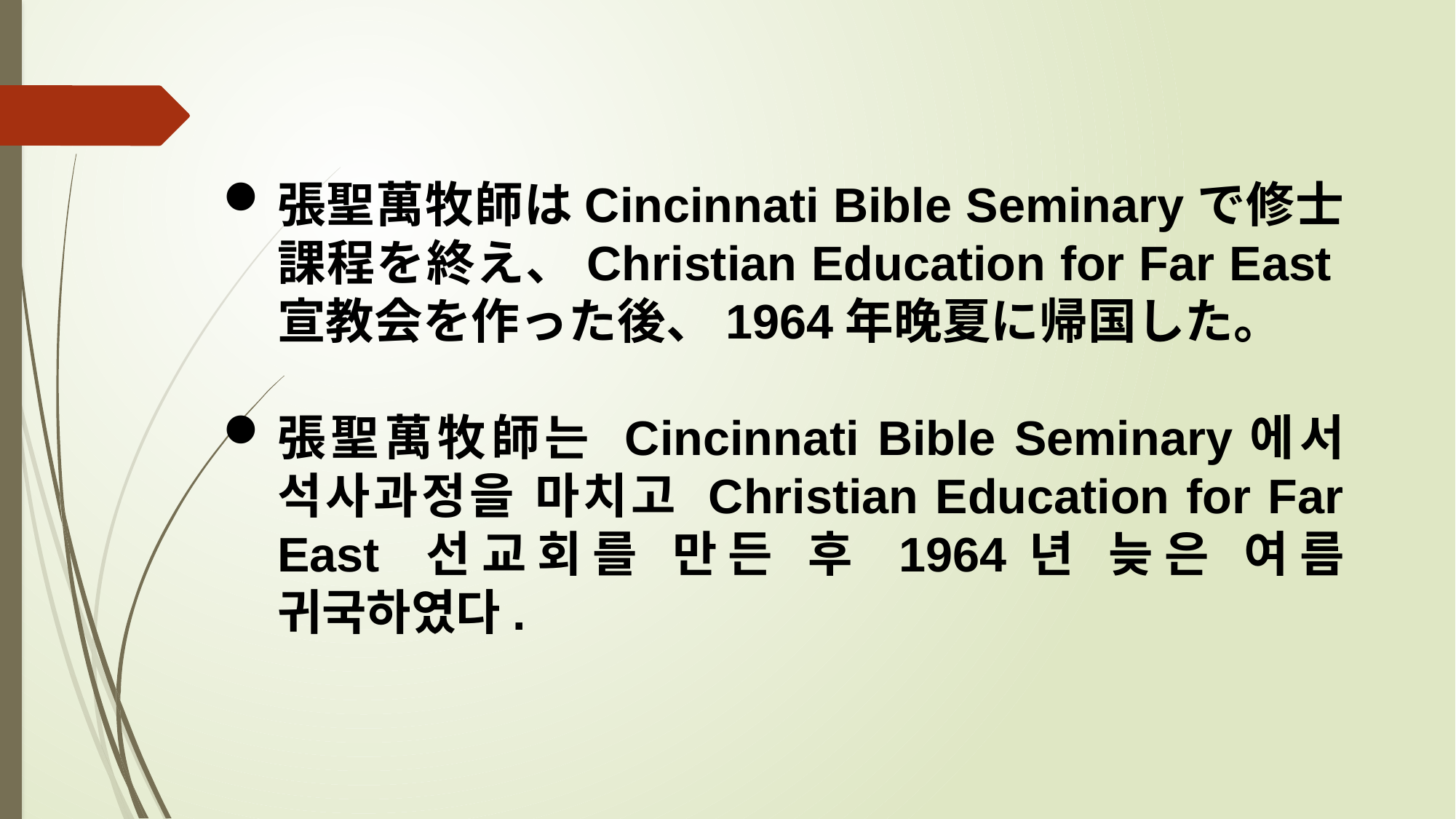

張聖萬牧師はCincinnati Bible Seminaryで修士課程を終え、Christian Education for Far East宣教会を作った後、1964年晩夏に帰国した。

張聖萬牧師는 Cincinnati Bible Seminary에서 석사과정을 마치고 Christian Education for Far East 선교회를 만든 후 1964년 늦은 여름 귀국하였다.